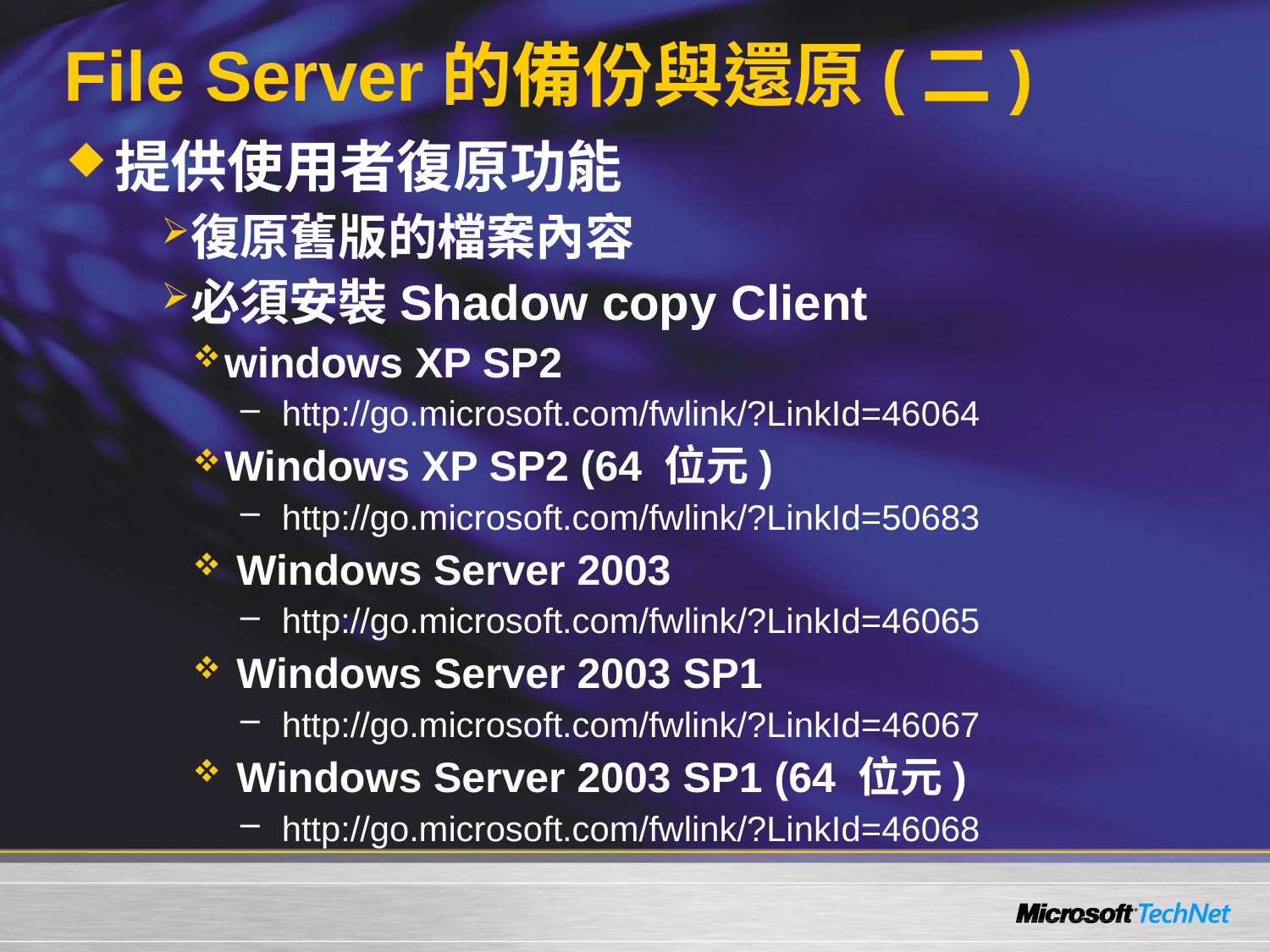

# File Server的備份與還原(二)
提供使用者復原功能
復原舊版的檔案內容
必須安裝Shadow copy Client
windows XP SP2
 http://go.microsoft.com/fwlink/?LinkId=46064
Windows XP SP2 (64 位元)
 http://go.microsoft.com/fwlink/?LinkId=50683
 Windows Server 2003
 http://go.microsoft.com/fwlink/?LinkId=46065
 Windows Server 2003 SP1
 http://go.microsoft.com/fwlink/?LinkId=46067
 Windows Server 2003 SP1 (64 位元)
 http://go.microsoft.com/fwlink/?LinkId=46068